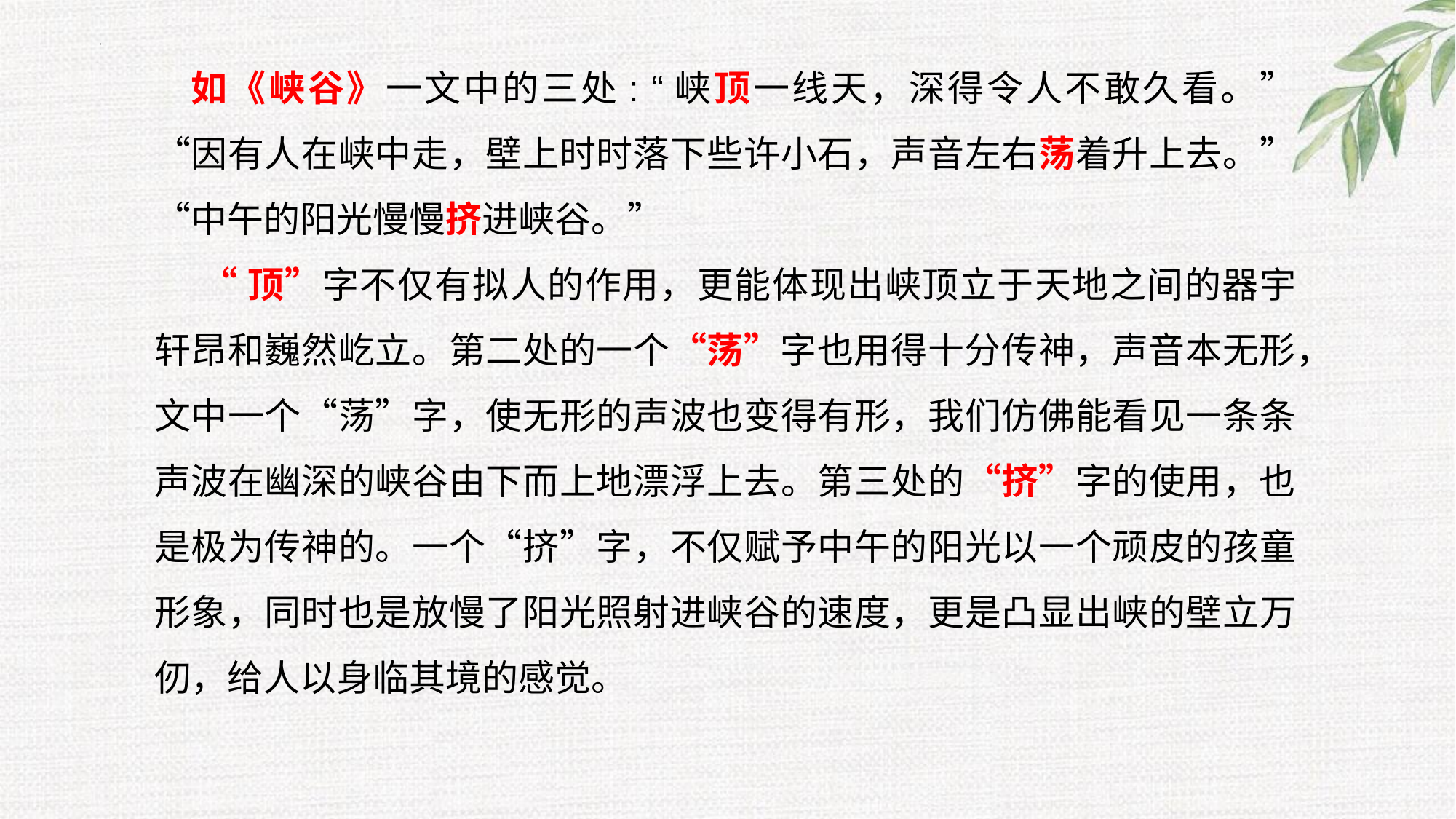

如《峡谷》一文中的三处: “峡顶一线天，深得令人不敢久看。”“因有人在峡中走，壁上时时落下些许小石，声音左右荡着升上去。”“中午的阳光慢慢挤进峡谷。”
 “顶”字不仅有拟人的作用，更能体现出峡顶立于天地之间的器宇轩昂和巍然屹立。第二处的一个“荡”字也用得十分传神，声音本无形，文中一个“荡”字，使无形的声波也变得有形，我们仿佛能看见一条条声波在幽深的峡谷由下而上地漂浮上去。第三处的“挤”字的使用，也是极为传神的。一个“挤”字，不仅赋予中午的阳光以一个顽皮的孩童形象，同时也是放慢了阳光照射进峡谷的速度，更是凸显出峡的壁立万仞，给人以身临其境的感觉。